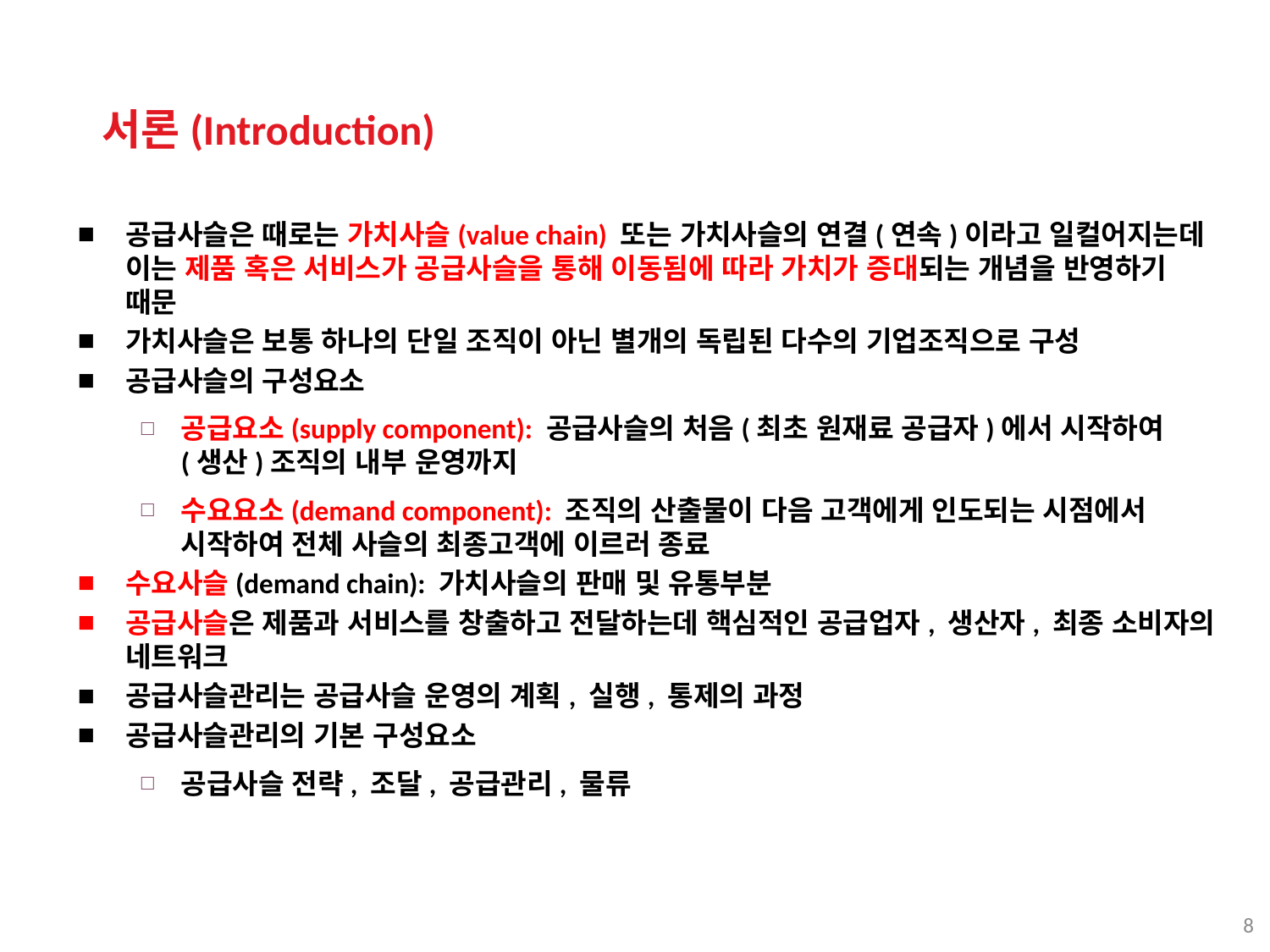

서론(Introduction)
공급사슬은 때로는 가치사슬(value chain) 또는 가치사슬의 연결(연속)이라고 일컬어지는데 이는 제품 혹은 서비스가 공급사슬을 통해 이동됨에 따라 가치가 증대되는 개념을 반영하기 때문
가치사슬은 보통 하나의 단일 조직이 아닌 별개의 독립된 다수의 기업조직으로 구성
공급사슬의 구성요소
공급요소(supply component): 공급사슬의 처음(최초 원재료 공급자)에서 시작하여 (생산)조직의 내부 운영까지
수요요소(demand component): 조직의 산출물이 다음 고객에게 인도되는 시점에서 시작하여 전체 사슬의 최종고객에 이르러 종료
수요사슬(demand chain): 가치사슬의 판매 및 유통부분
공급사슬은 제품과 서비스를 창출하고 전달하는데 핵심적인 공급업자, 생산자, 최종 소비자의 네트워크
공급사슬관리는 공급사슬 운영의 계획, 실행, 통제의 과정
공급사슬관리의 기본 구성요소
공급사슬 전략, 조달, 공급관리, 물류

8